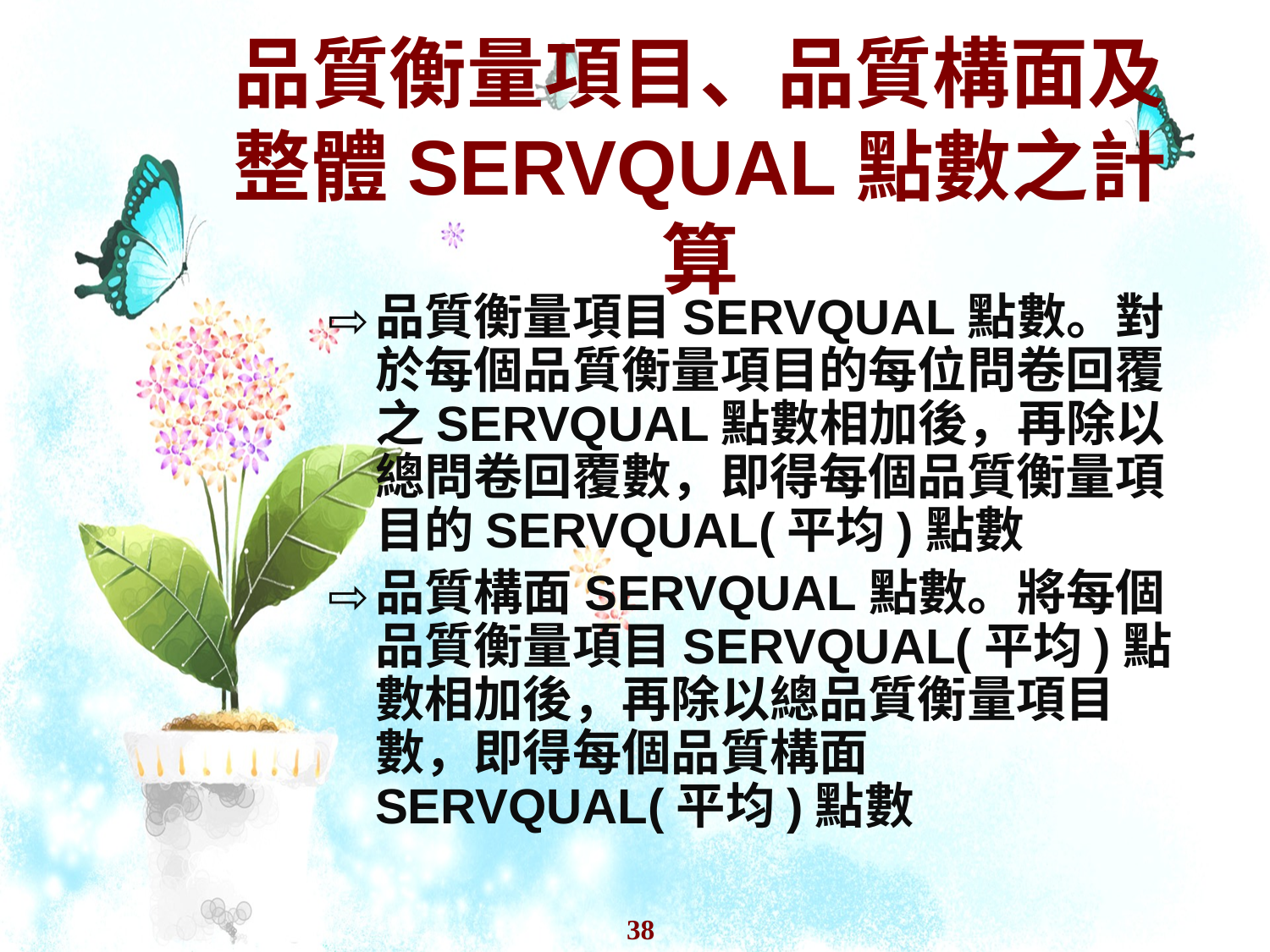

# 品質衡量項目、品質構面及整體SERVQUAL點數之計算
品質衡量項目SERVQUAL點數。對於每個品質衡量項目的每位問卷回覆之SERVQUAL點數相加後，再除以總問卷回覆數，即得每個品質衡量項目的SERVQUAL(平均)點數
品質構面SERVQUAL點數。將每個品質衡量項目SERVQUAL(平均)點數相加後，再除以總品質衡量項目數，即得每個品質構面SERVQUAL(平均)點數